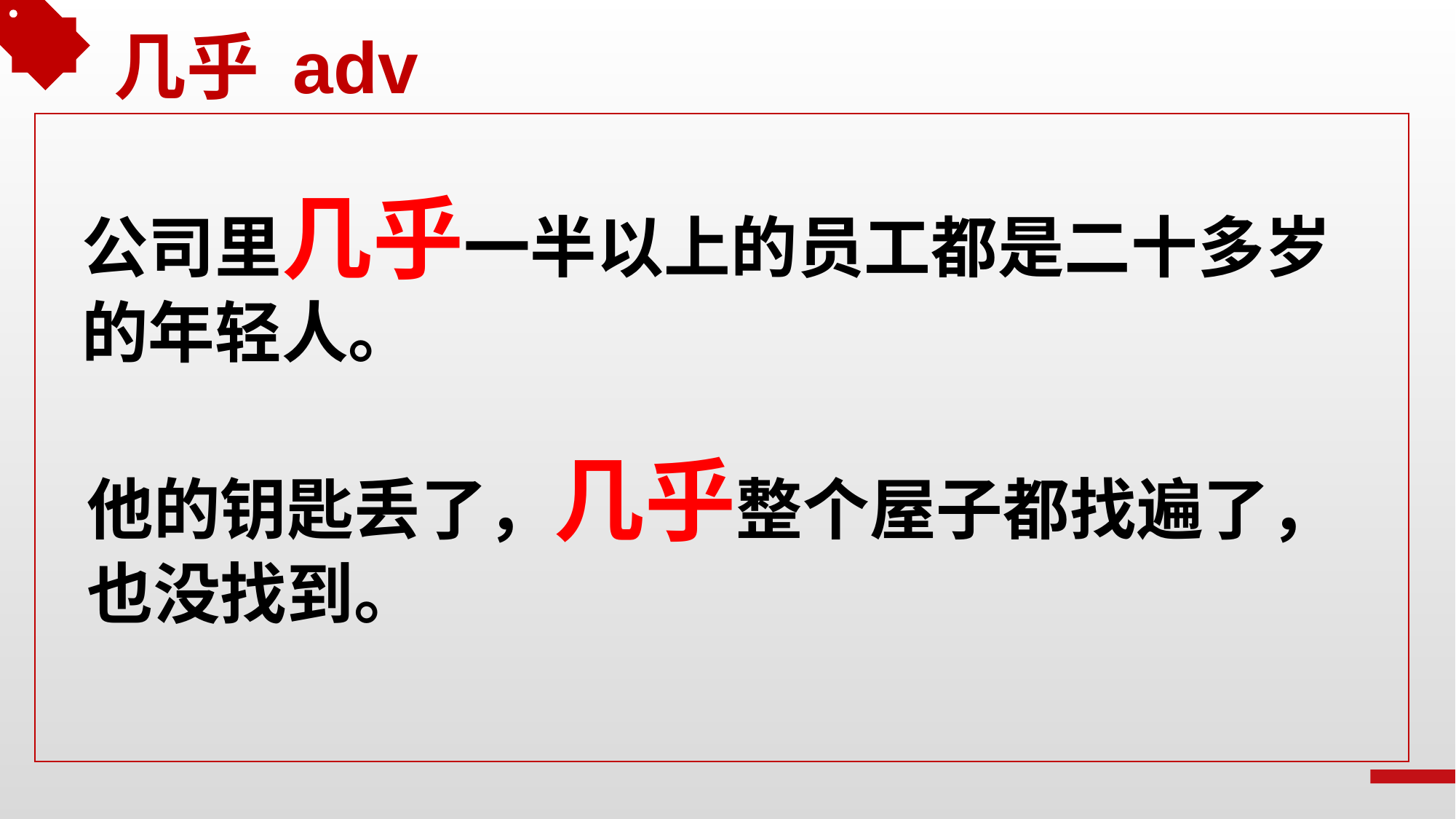

几乎 adv

公司里几乎一半以上的员工都是二十多岁
的年轻人。
他的钥匙丢了，几乎整个屋子都找遍了，也没找到。